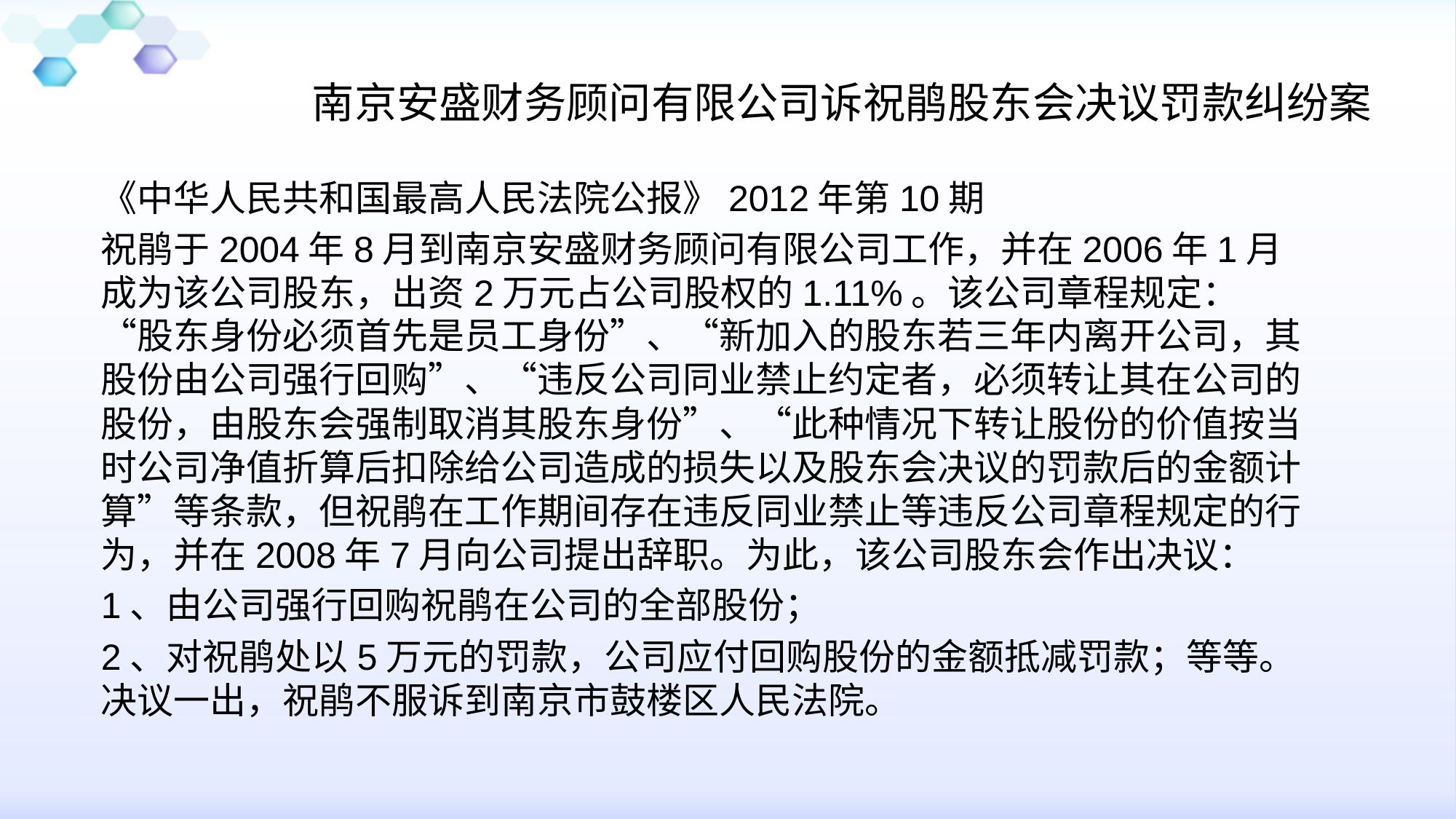

# 南京安盛财务顾问有限公司诉祝鹃股东会决议罚款纠纷案
《中华人民共和国最高人民法院公报》2012年第10期
祝鹃于2004年8月到南京安盛财务顾问有限公司工作，并在2006年1月成为该公司股东，出资2万元占公司股权的1.11%。该公司章程规定：“股东身份必须首先是员工身份”、“新加入的股东若三年内离开公司，其股份由公司强行回购”、“违反公司同业禁止约定者，必须转让其在公司的股份，由股东会强制取消其股东身份”、“此种情况下转让股份的价值按当时公司净值折算后扣除给公司造成的损失以及股东会决议的罚款后的金额计算”等条款，但祝鹃在工作期间存在违反同业禁止等违反公司章程规定的行为，并在2008年7月向公司提出辞职。为此，该公司股东会作出决议：
1、由公司强行回购祝鹃在公司的全部股份；
2、对祝鹃处以5万元的罚款，公司应付回购股份的金额抵减罚款；等等。决议一出，祝鹃不服诉到南京市鼓楼区人民法院。